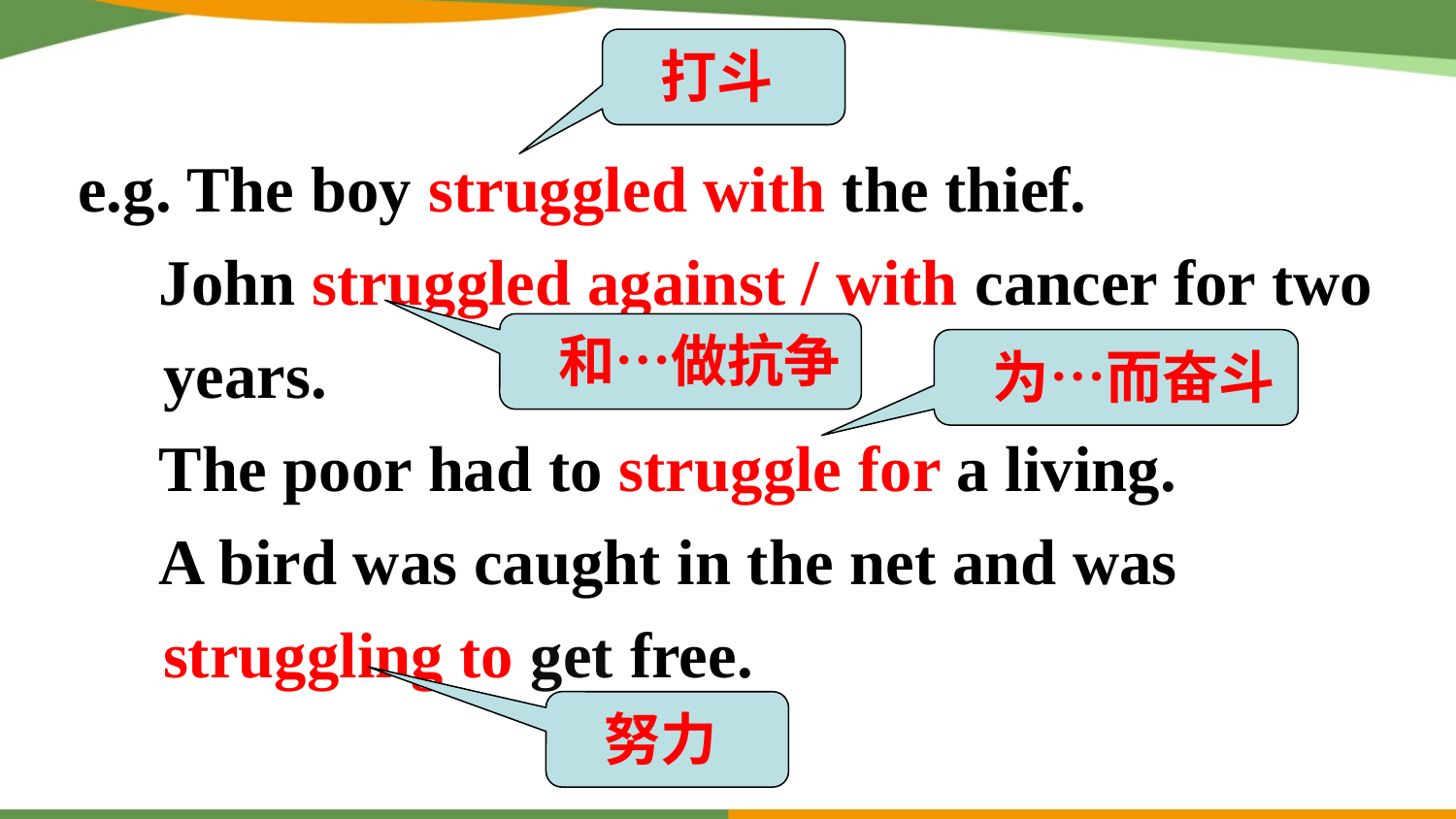

打斗
e.g. The boy struggled with the thief.
     John struggled against / with cancer for two years.
     The poor had to struggle for a living.
     A bird was caught in the net and was struggling to get free.
  和…做抗争
  为…而奋斗
  努力